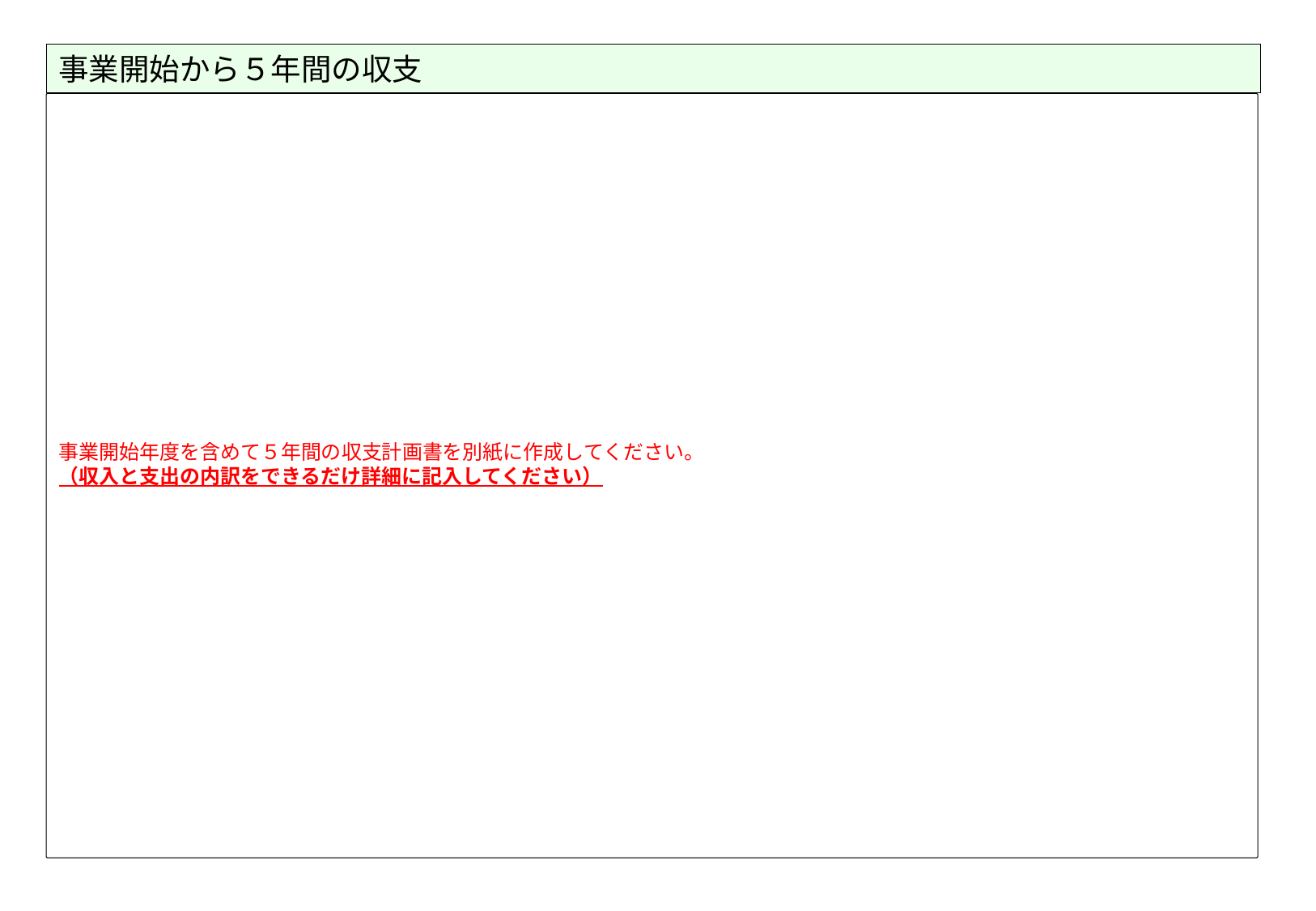

事業開始から５年間の収支
事業開始年度を含めて５年間の収支計画書を別紙に作成してください。
（収入と支出の内訳をできるだけ詳細に記入してください）